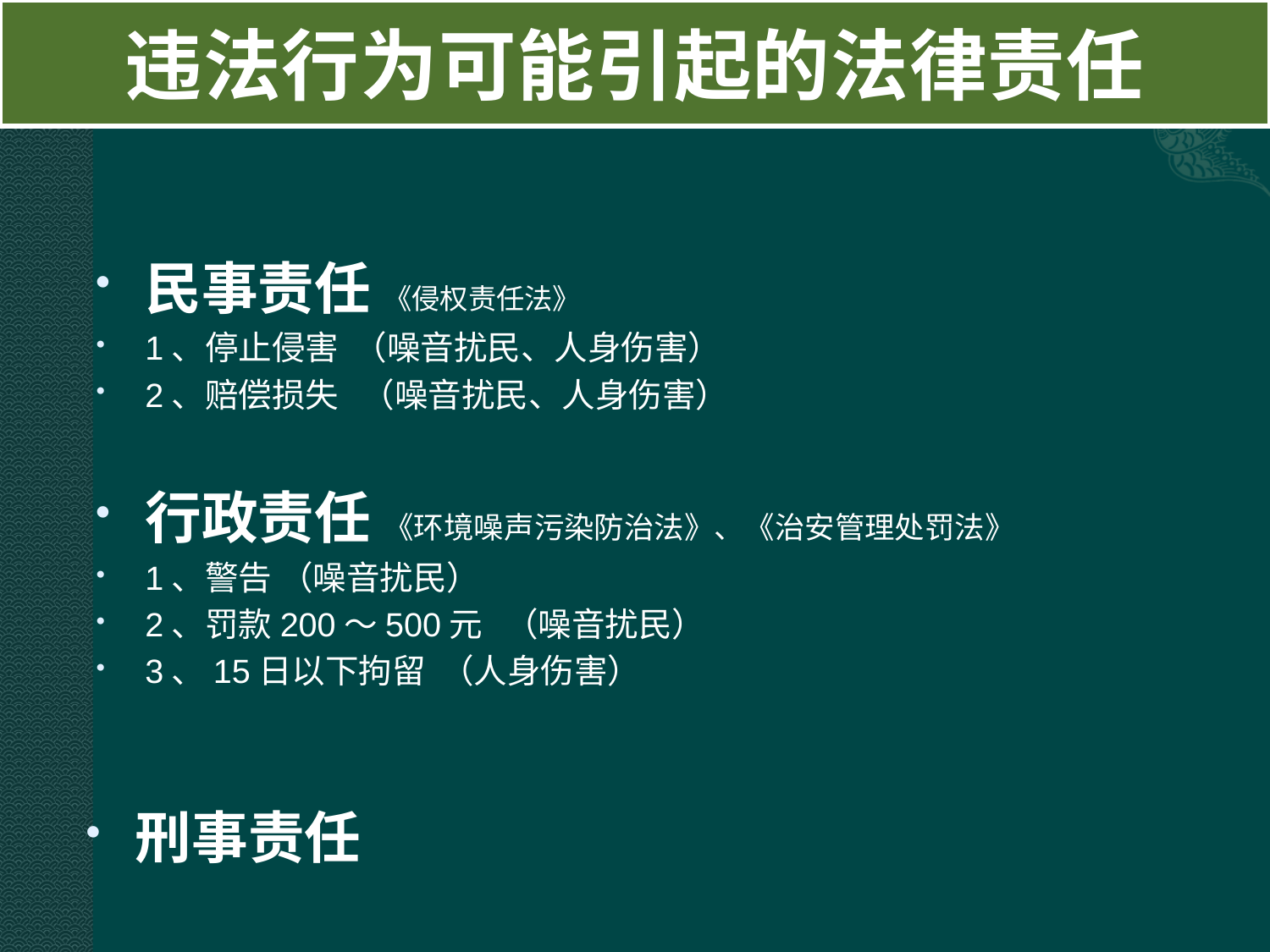

# 违法行为可能引起的法律责任
民事责任 《侵权责任法》
1、停止侵害  （噪音扰民、人身伤害）
2、赔偿损失   （噪音扰民、人身伤害）

行政责任 《环境噪声污染防治法》、《治安管理处罚法》
1、警告 （噪音扰民）
2、罚款200～500元   （噪音扰民）
3、15日以下拘留  （人身伤害）

刑事责任